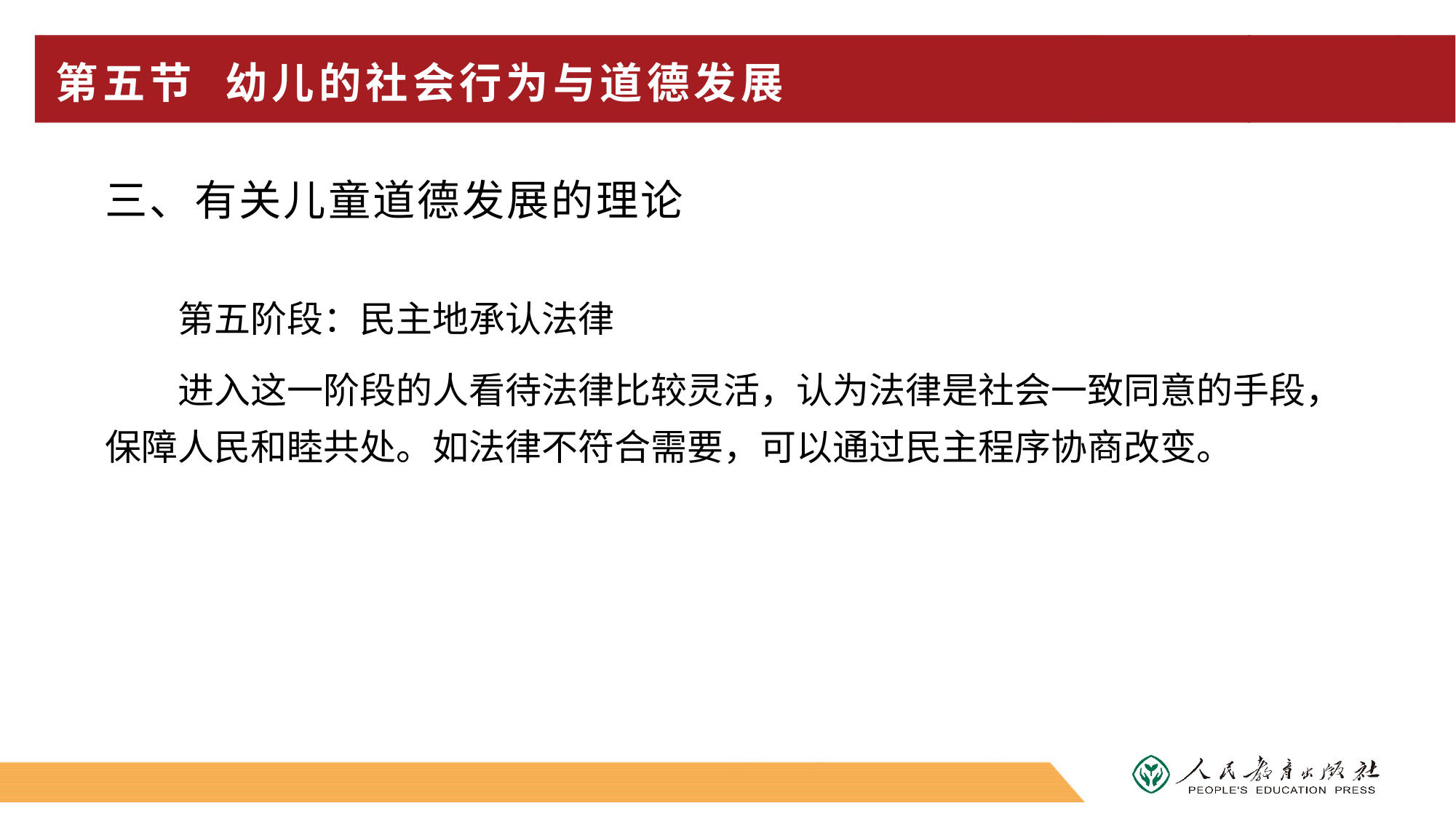

# 第五节  幼儿的社会行为与道德发展
三、有关儿童道德发展的理论
第五阶段：民主地承认法律
进入这一阶段的人看待法律比较灵活，认为法律是社会一致同意的手段，保障人民和睦共处。如法律不符合需要，可以通过民主程序协商改变。